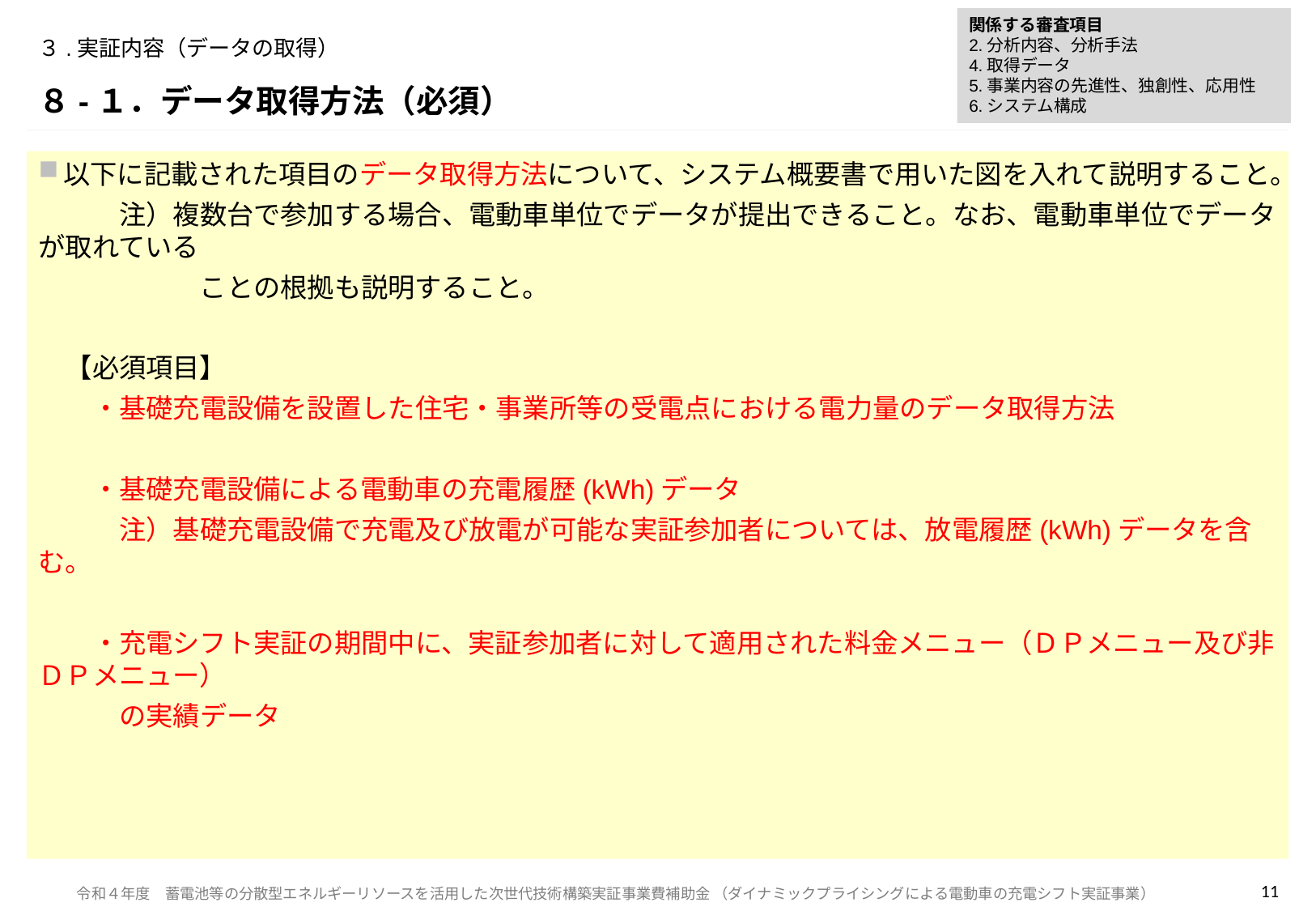

関係する審査項目
2.分析内容、分析手法
4.取得データ
5.事業内容の先進性、独創性、応用性
6.システム構成
# ３.実証内容（データの取得）
８-１．データ取得方法（必須）

以下に記載された項目のデータ取得方法について、システム概要書で用いた図を入れて説明すること。
　　　注）複数台で参加する場合、電動車単位でデータが提出できること。なお、電動車単位でデータが取れている
　　　　　　ことの根拠も説明すること。

　【必須項目】
　　・基礎充電設備を設置した住宅・事業所等の受電点における電力量のデータ取得方法

　　・基礎充電設備による電動車の充電履歴(kWh)データ
　　　注）基礎充電設備で充電及び放電が可能な実証参加者については、放電履歴(kWh)データを含む。

　　・充電シフト実証の期間中に、実証参加者に対して適用された料金メニュー（ＤＰメニュー及び非ＤＰメニュー）
　　　の実績データ